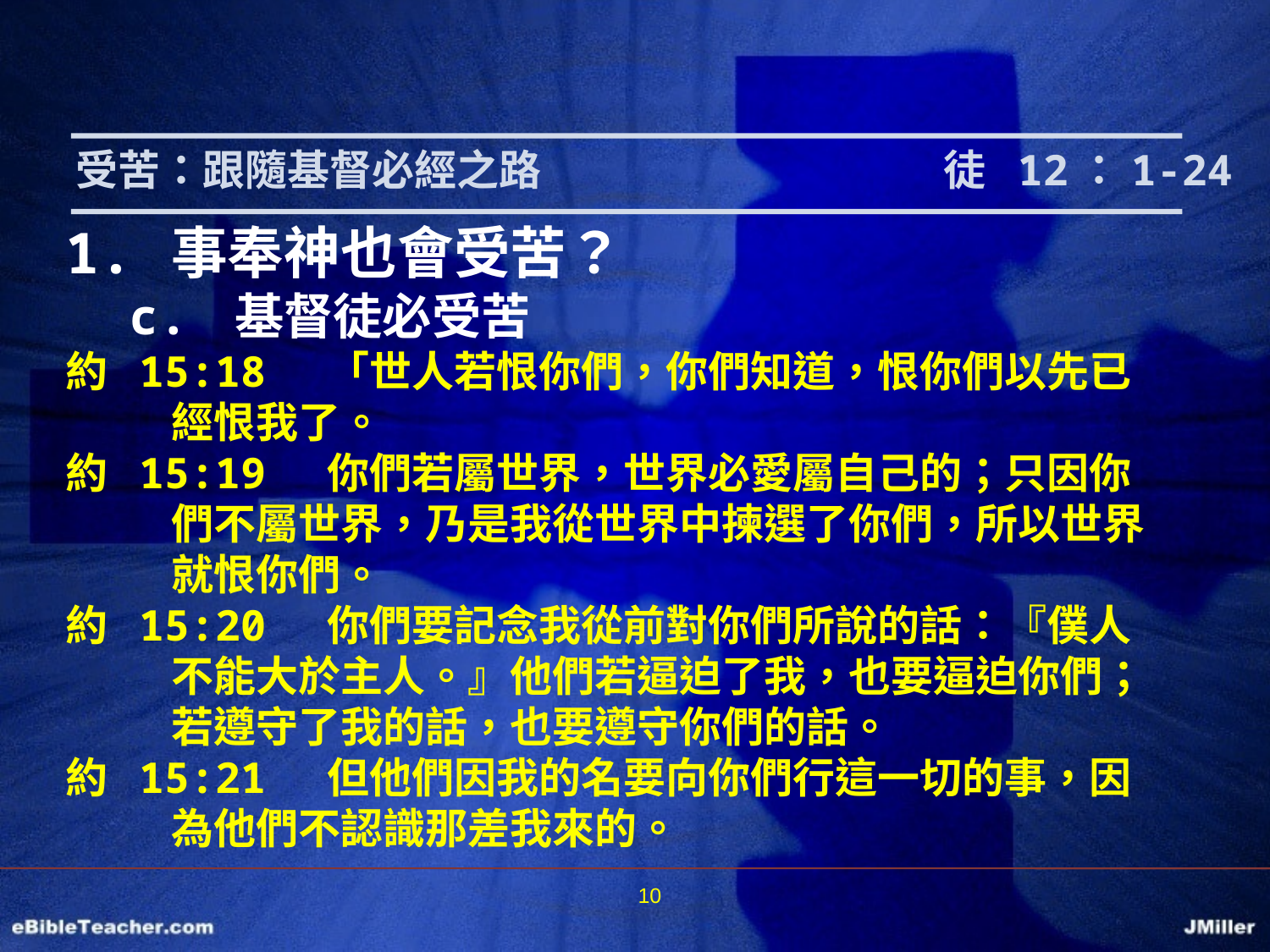

受苦：跟隨基督必經之路			     徒 12：1-24
1.	事奉神也會受苦？
c.	基督徒必受苦
約 15:18  「世人若恨你們，你們知道，恨你們以先已經恨我了。
約 15:19  你們若屬世界，世界必愛屬自己的；只因你們不屬世界，乃是我從世界中揀選了你們，所以世界就恨你們。
約 15:20  你們要記念我從前對你們所說的話：『僕人不能大於主人。』他們若逼迫了我，也要逼迫你們；若遵守了我的話，也要遵守你們的話。
約 15:21  但他們因我的名要向你們行這一切的事，因為他們不認識那差我來的。